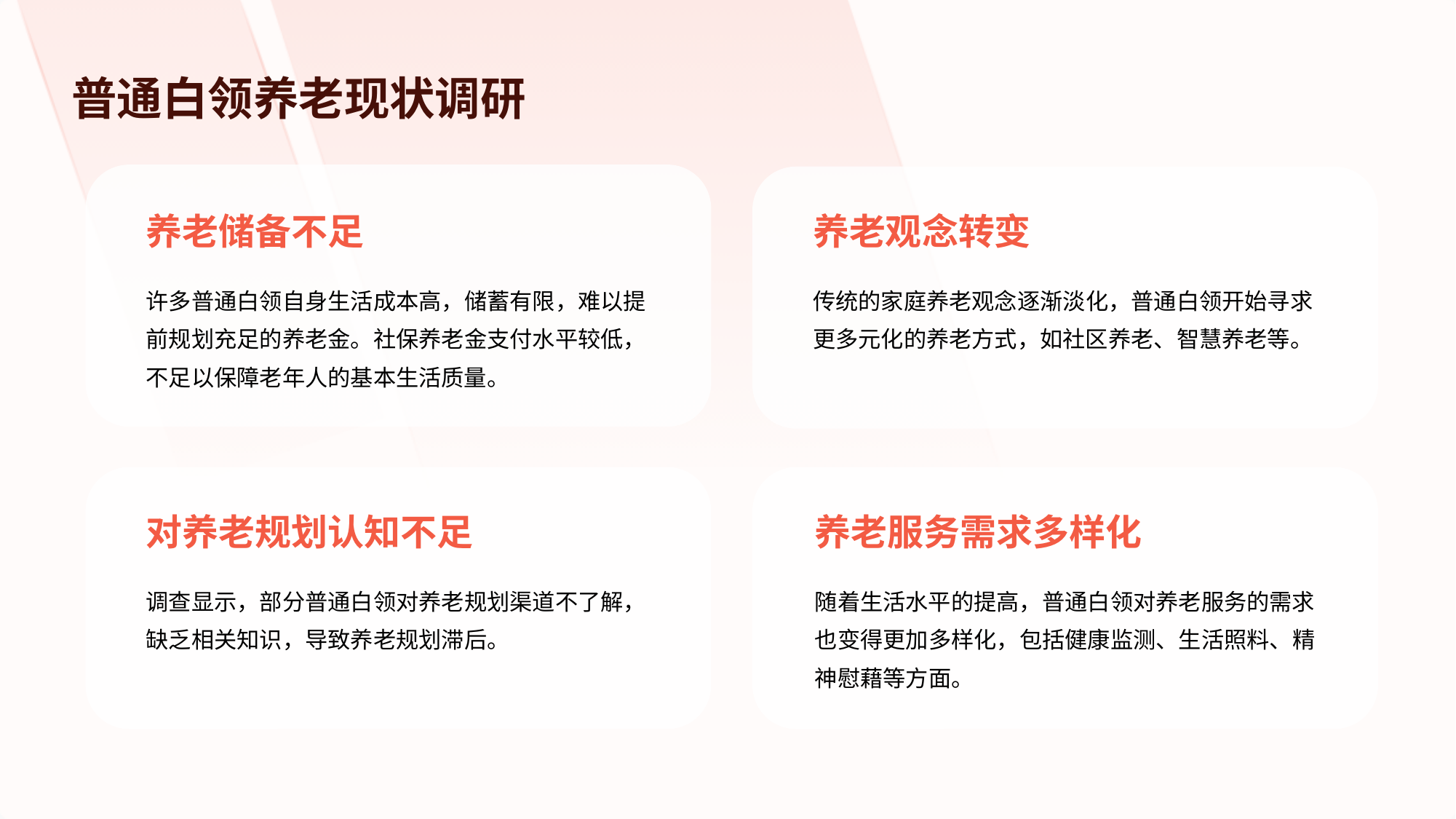

普通白领养老现状调研

养老储备不足
养老观念转变
许多普通白领自身生活成本高，储蓄有限，难以提前规划充足的养老金。社保养老金支付水平较低，不足以保障老年人的基本生活质量。
传统的家庭养老观念逐渐淡化，普通白领开始寻求更多元化的养老方式，如社区养老、智慧养老等。

对养老规划认知不足
养老服务需求多样化
调查显示，部分普通白领对养老规划渠道不了解，缺乏相关知识，导致养老规划滞后。
随着生活水平的提高，普通白领对养老服务的需求也变得更加多样化，包括健康监测、生活照料、精神慰藉等方面。